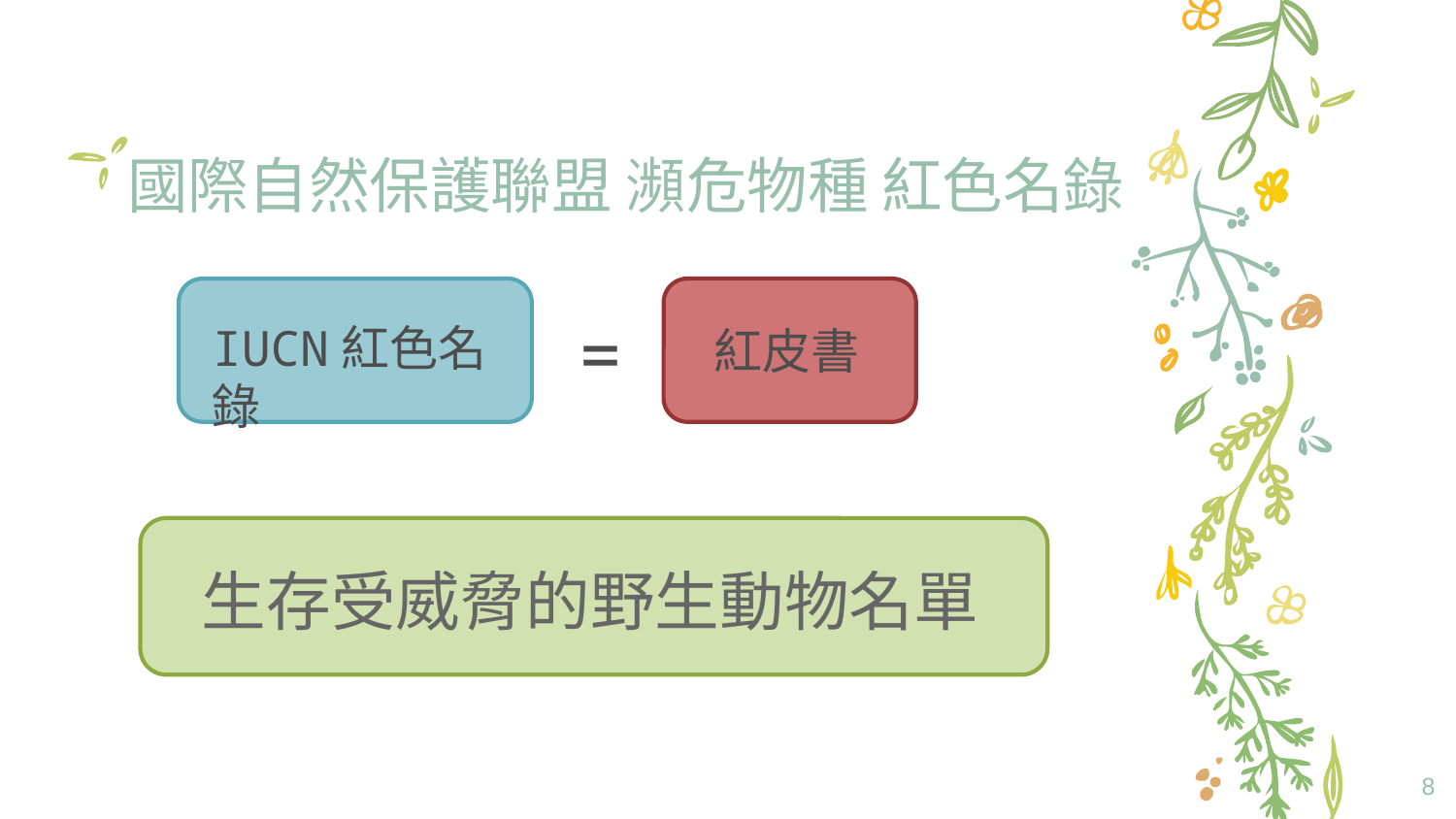

# 國際自然保護聯盟 瀕危物種 紅色名錄

=
IUCN紅色名錄
紅皮書

生存受威脅的野生動物名單
8